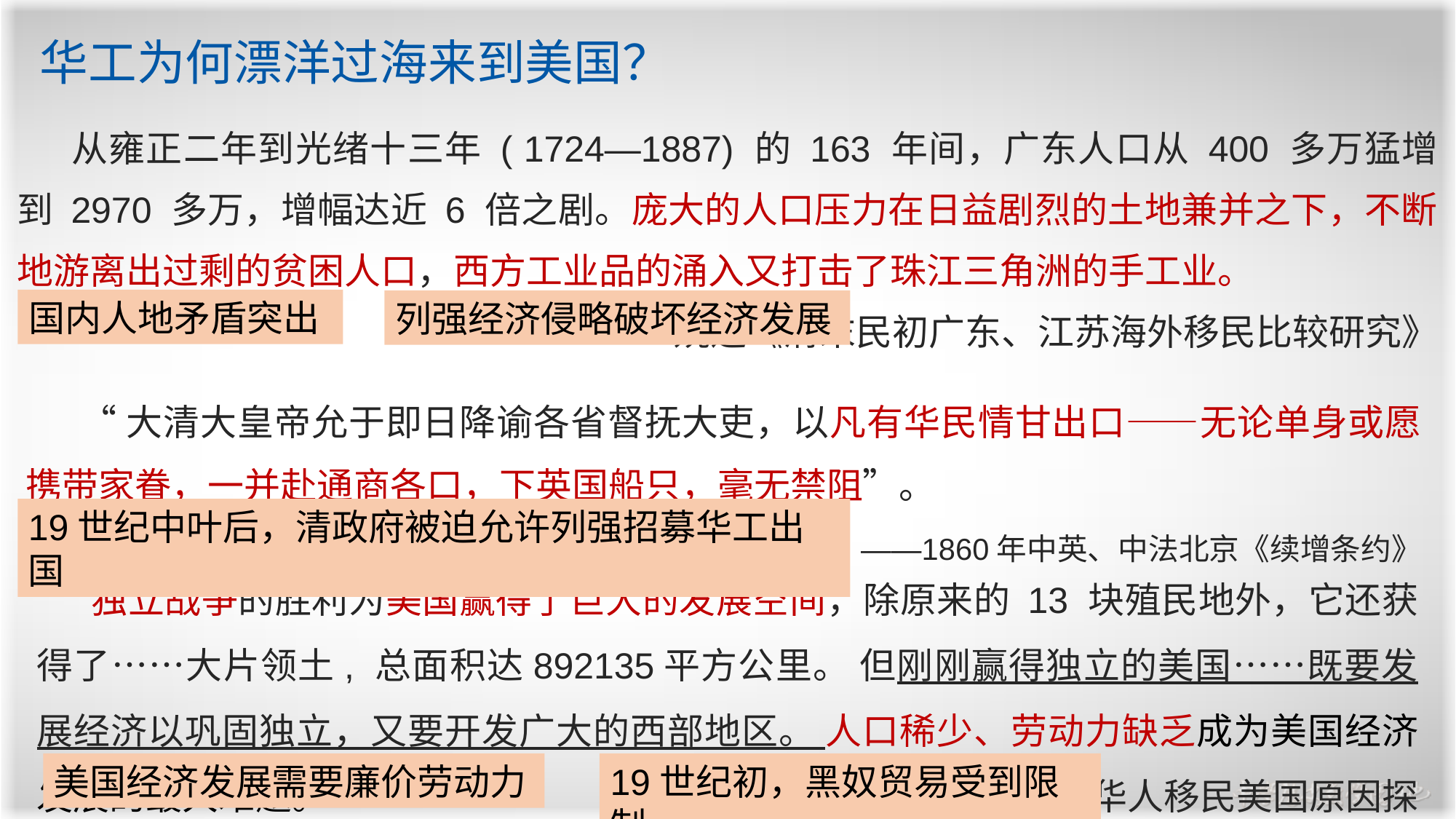

华工为何漂洋过海来到美国？
从雍正二年到光绪十三年 ( 1724—1887) 的 163 年间，广东人口从 400 多万猛增到 2970 多万，增幅达近 6 倍之剧。庞大的人口压力在日益剧烈的土地兼并之下，不断地游离出过剩的贫困人口，西方工业品的涌入又打击了珠江三角洲的手工业。
  ——姚远《清末民初广东、江苏海外移民比较研究》
国内人地矛盾突出
列强经济侵略破坏经济发展
“大清大皇帝允于即日降谕各省督抚大吏，以凡有华民情甘出口——无论单身或愿携带家眷，一并赴通商各口，下英国船只，毫无禁阻”。

                                                                                           ——1860年中英、中法北京《续增条约》
19世纪中叶后，清政府被迫允许列强招募华工出国
独立战争的胜利为美国赢得了巨大的发展空间，除原来的 13 块殖民地外，它还获得了……大片领土, 总面积达892135平方公里。 但刚刚赢得独立的美国……既要发展经济以巩固独立，又要开发广大的西部地区。 人口稀少、劳动力缺乏成为美国经济发展的最大难题。                                          李连广《1848 —1882 年华人移民美国原因探析》
美国经济发展需要廉价劳动力
19世纪初，黑奴贸易受到限制